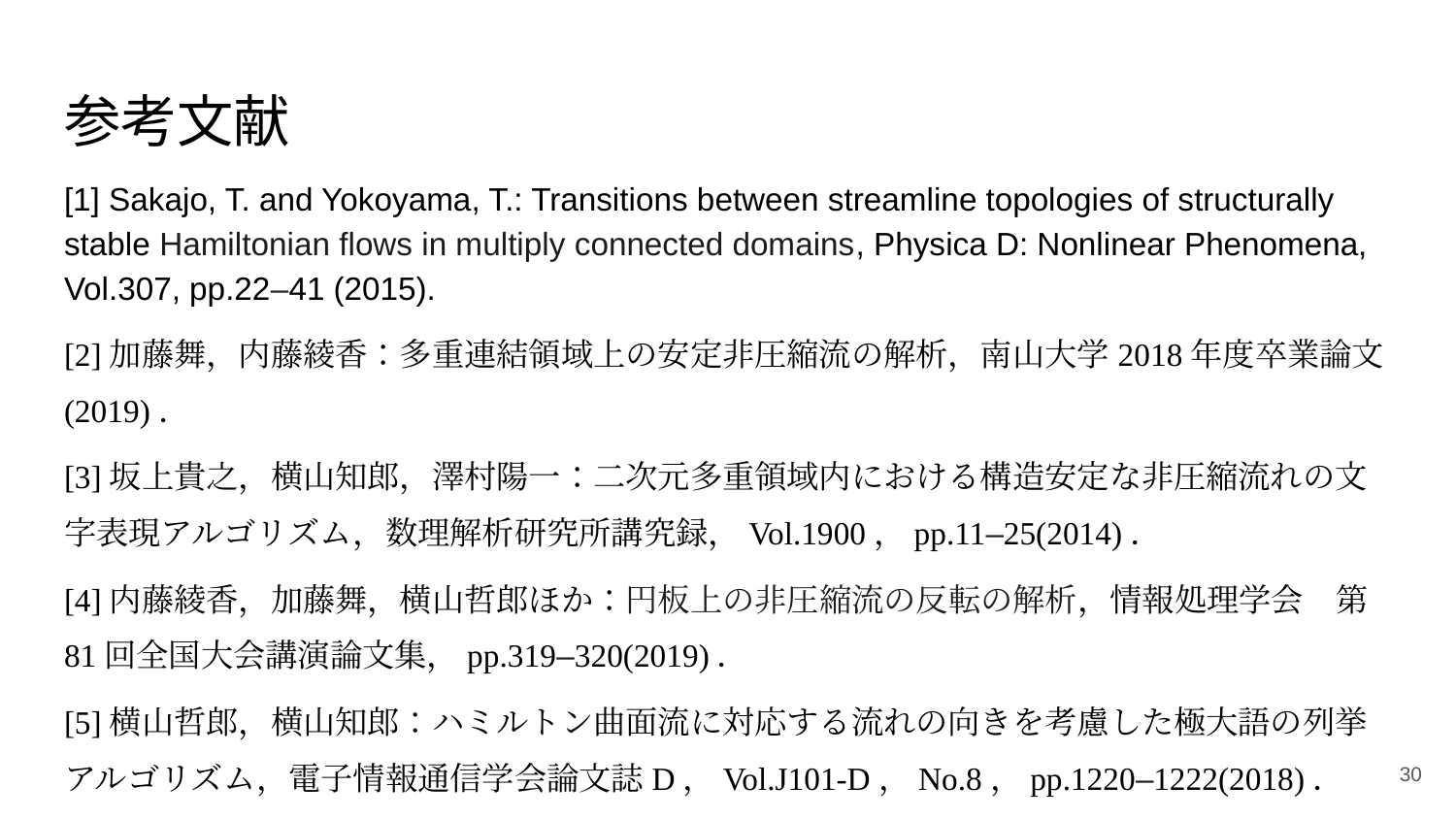

# 参考文献
[1] Sakajo, T. and Yokoyama, T.: Transitions between streamline topologies of structurally stable Hamiltonian flows in multiply connected domains, Physica D: Nonlinear Phenomena, Vol.307, pp.22–41 (2015).­­­­­
[2]加藤舞，内藤綾香：多重連結領域上の安定非圧縮流の解析，南山大学2018年度卒業論文(2019)．
[3]坂上貴之，横山知郎，澤村陽一：二次元多重領域内における構造安定な非圧縮流れの文字表現アルゴリズム，数理解析研究所講究録，Vol.1900，pp.11–25(2014)．
[4]内藤綾香，加藤舞，横山哲郎ほか：円板上の非圧縮流の反転の解析，情報処理学会　第81回全国大会講演論文集，pp.319–320(2019)．
[5]横山哲郎，横山知郎：ハミルトン曲面流に対応する流れの向きを考慮した極大語の列挙アルゴリズム，電子情報通信学会論文誌D，Vol.J101-D，No.8，pp.1220–1222(2018)．

30